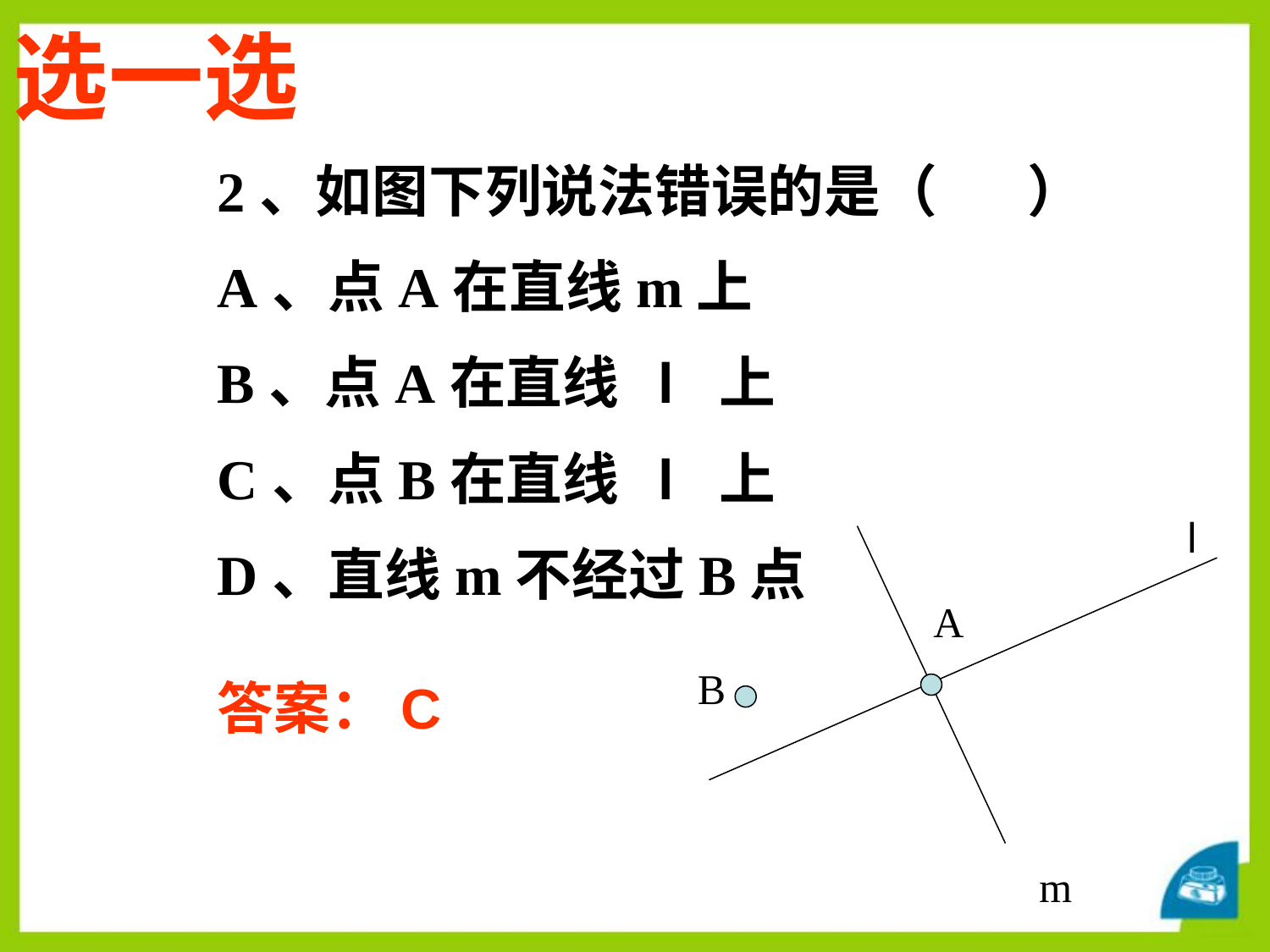

选一选
2、如图下列说法错误的是（       ）
A、点A在直线m上
B、点A在直线  l  上
C、点B在直线  l  上
D、直线m不经过B点
 l

A
B
答案：C

m